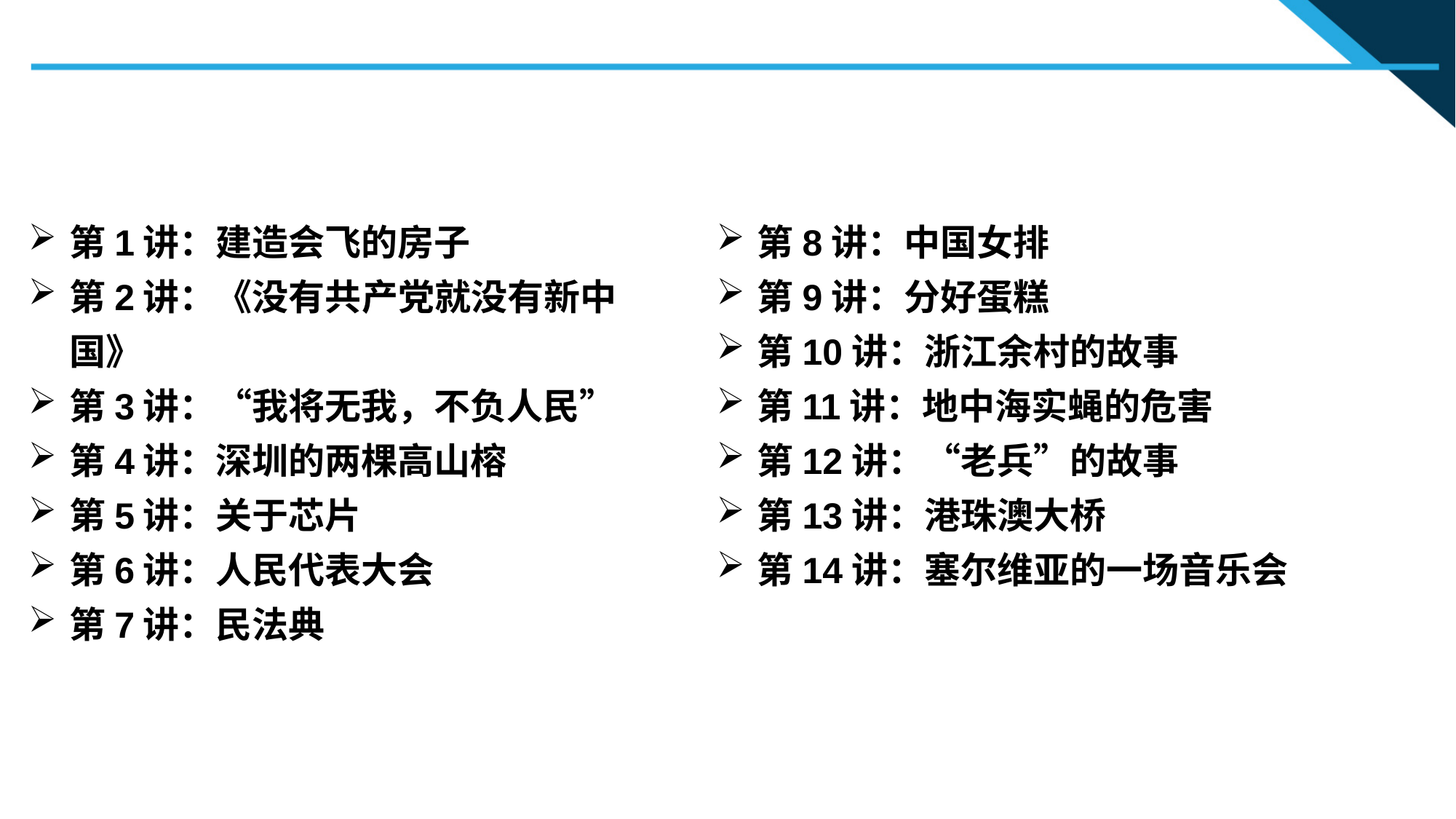

第1讲：建造会飞的房子
第2讲：《没有共产党就没有新中国》
第3讲：“我将无我，不负人民”
第4讲：深圳的两棵高山榕
第5讲：关于芯片
第6讲：人民代表大会
第7讲：民法典

第8讲：中国女排
第9讲：分好蛋糕
第10讲：浙江余村的故事
第11讲：地中海实蝇的危害
第12讲：“老兵”的故事
第13讲：港珠澳大桥
第14讲：塞尔维亚的一场音乐会